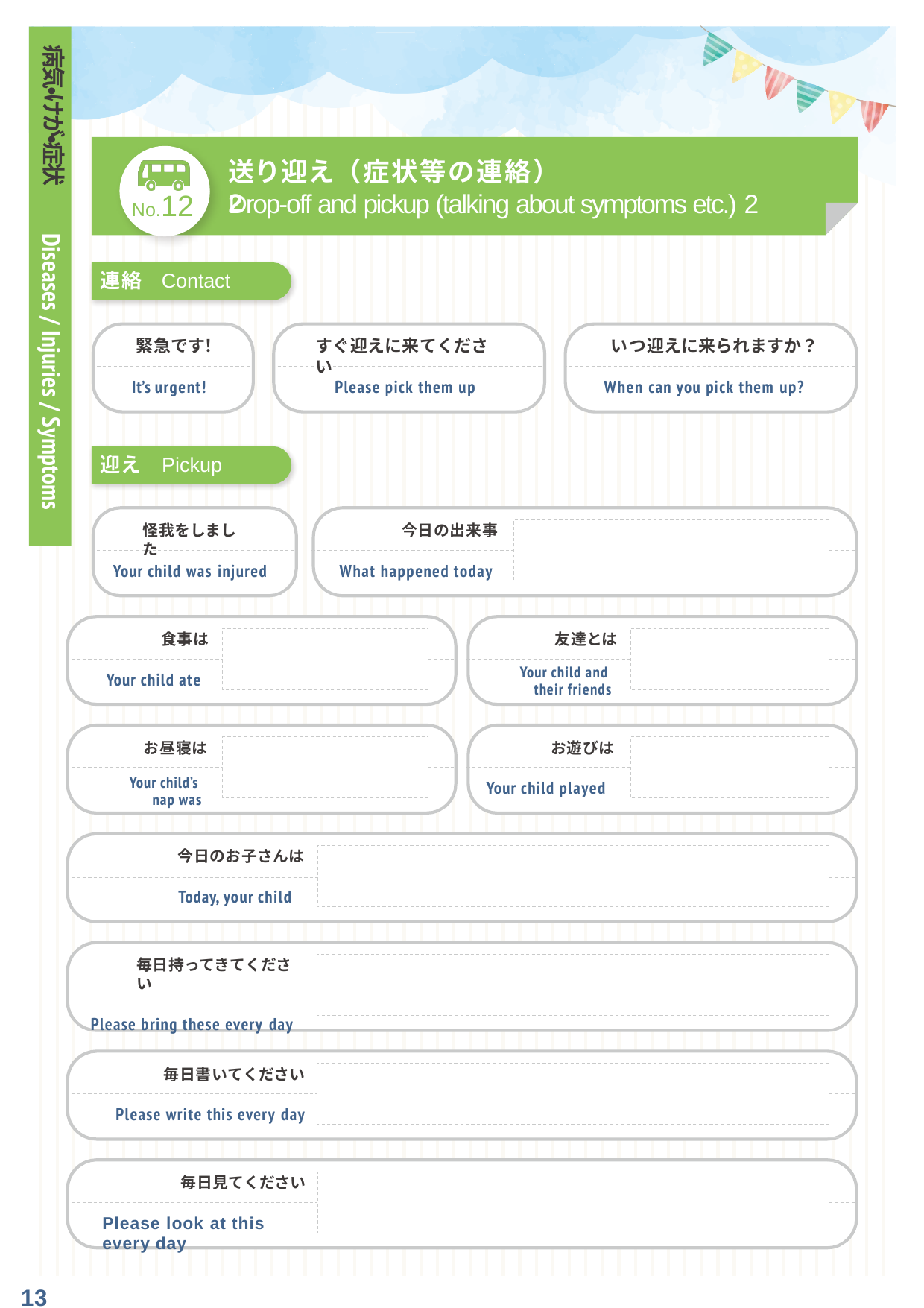

病気・けが・症状

送り迎え（症状等の連絡）2

No.12
Drop-off and pickup (talking about symptoms etc.) 2
Diseases / Injuries / Symptoms
連絡	Contact

緊急です！
すぐ迎えに来てください
いつ迎えに来られますか？
It’s urgent!
Please pick them up
When can you pick them up?
迎え	Pickup

怪我をしました
今日の出来事

Your child was injured
What happened today

食事は
友達とは

Your child and
Your child ate
their friends

お昼寝は
お遊びは
Your child’s
Your child played
nap was

今日のお子さんは
Today, your child
毎日持ってきてください
Please bring these every day

毎日書いてください
Please write this every day
毎日見てください
Please look at this every day

13